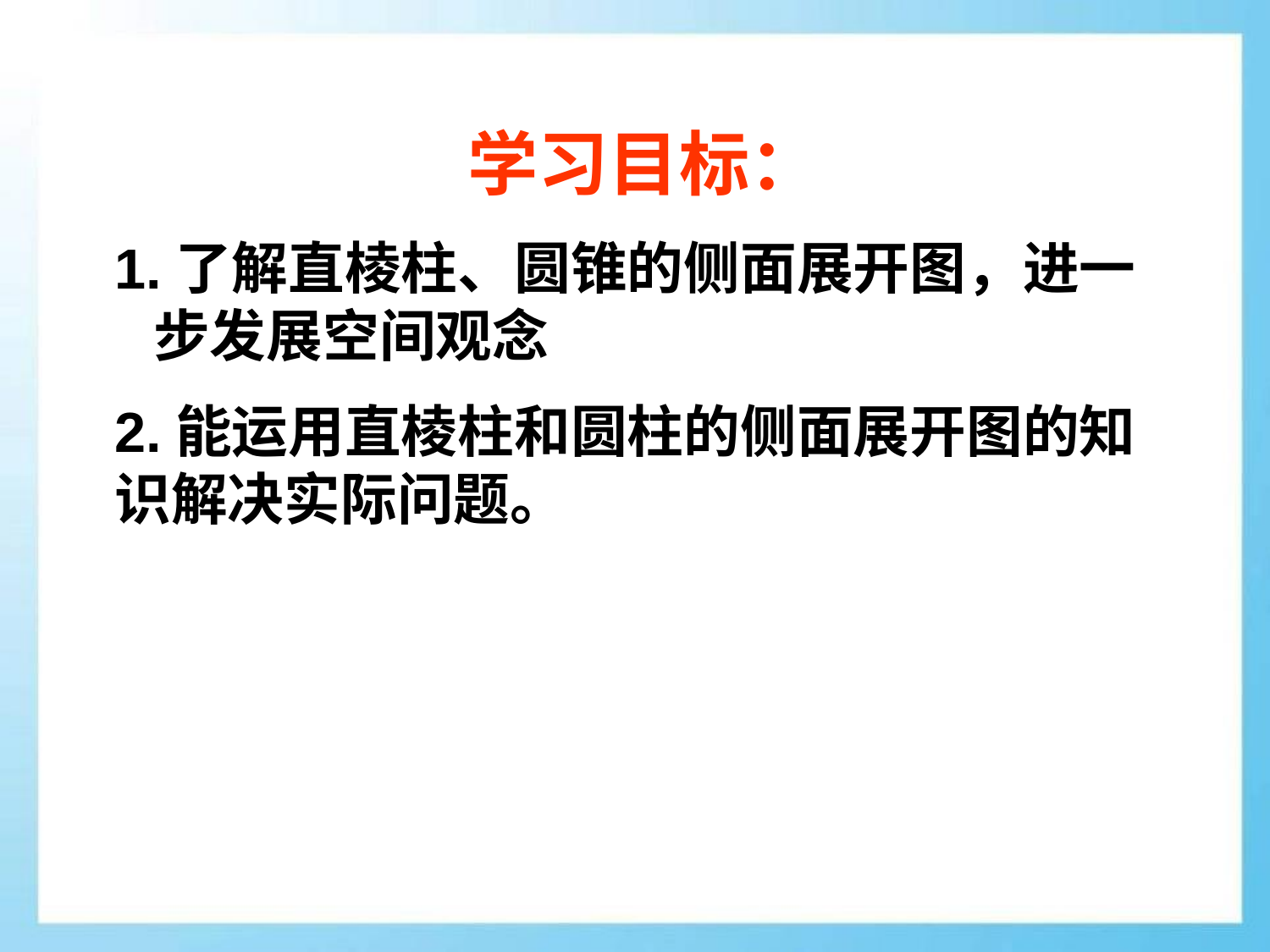

学习目标：
1.了解直棱柱、圆锥的侧面展开图，进一      步发展空间观念
2.能运用直棱柱和圆柱的侧面展开图的知识解决实际问题。